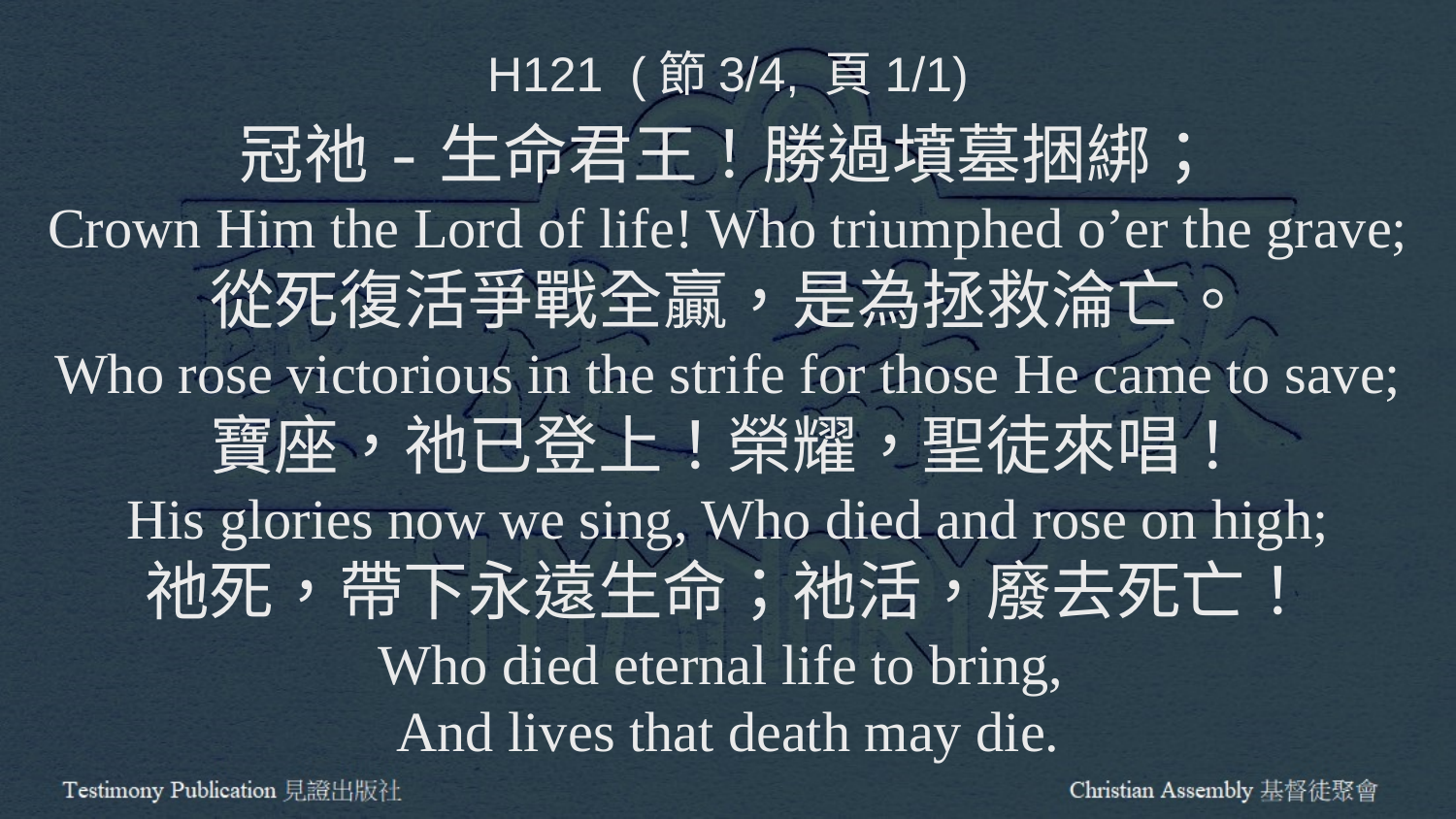

H121  (節3/4, 頁1/1)
冠祂-生命君王！勝過墳墓捆綁；
Crown Him the Lord of life! Who triumphed o’er the grave;
從死復活爭戰全贏，是為拯救淪亡。
Who rose victorious in the strife for those He came to save;
寶座，祂已登上！榮耀，聖徒來唱！
His glories now we sing, Who died and rose on high;
祂死，帶下永遠生命；祂活，廢去死亡！
Who died eternal life to bring,
And lives that death may die.